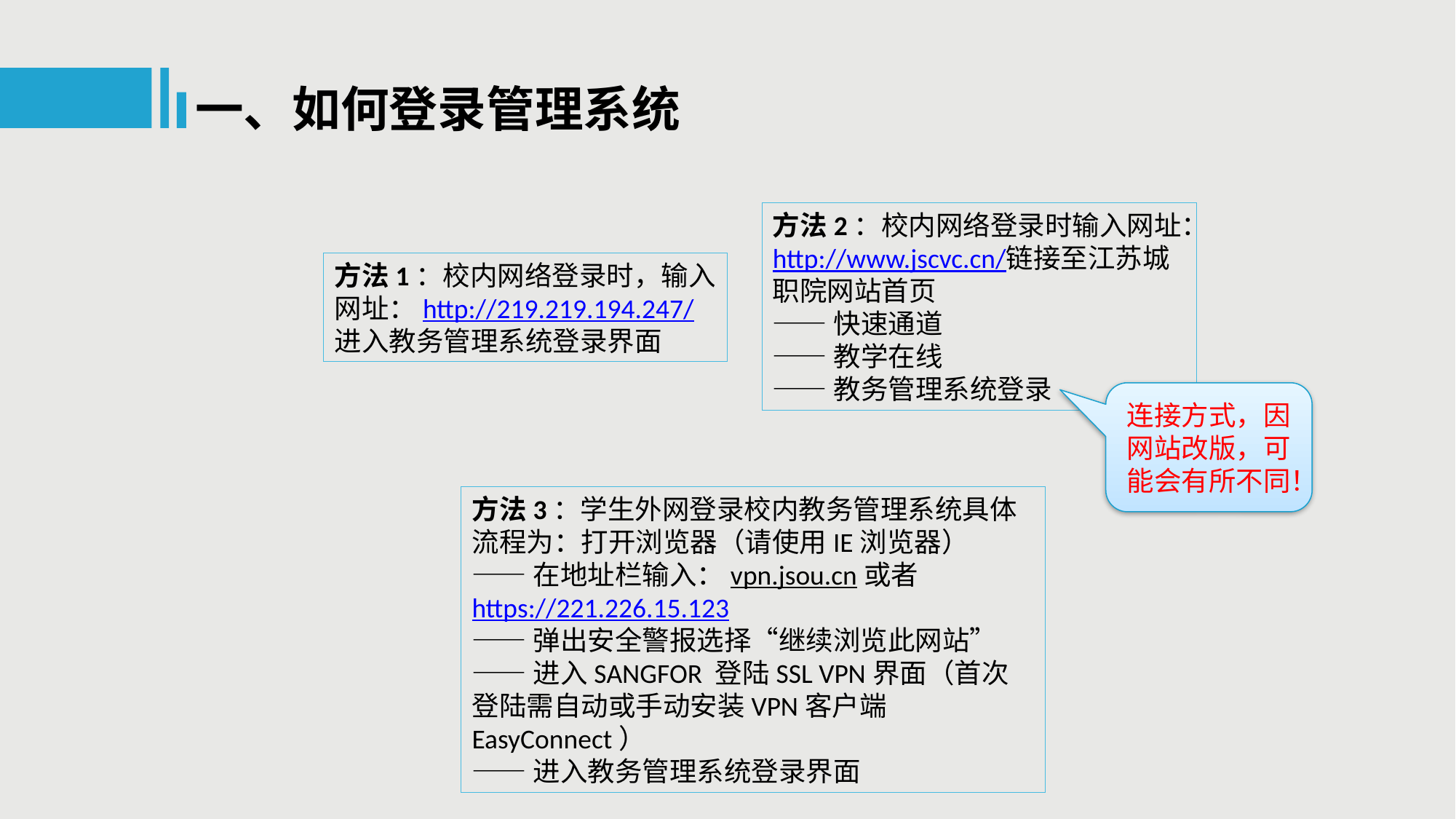

一、如何登录管理系统

方法2：校内网络登录时输入网址：http://www.jscvc.cn/链接至江苏城职院网站首页
——快速通道
——教学在线
——教务管理系统登录
方法1：校内网络登录时，输入网址：http://219.219.194.247/
进入教务管理系统登录界面
连接方式，因网站改版，可能会有所不同！
方法3：学生外网登录校内教务管理系统具体流程为：打开浏览器（请使用IE浏览器）
——在地址栏输入：vpn.jsou.cn或者https://221.226.15.123
——弹出安全警报选择“继续浏览此网站”
——进入SANGFOR 登陆SSL VPN界面（首次登陆需自动或手动安装VPN客户端EasyConnect）
——进入教务管理系统登录界面